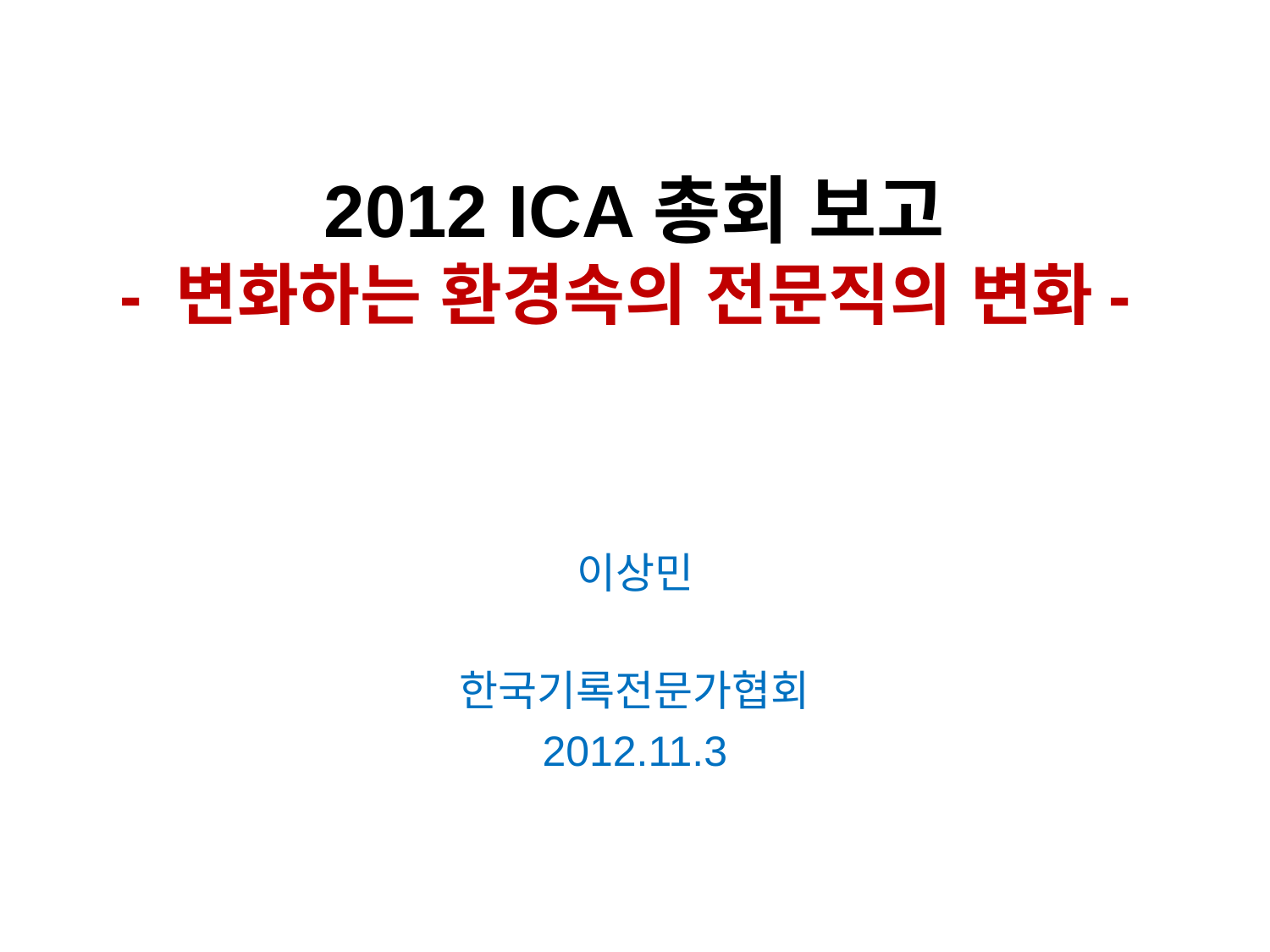

# 2012 ICA총회 보고 - 변화하는 환경속의 전문직의 변화-
이상민

한국기록전문가협회
2012.11.3